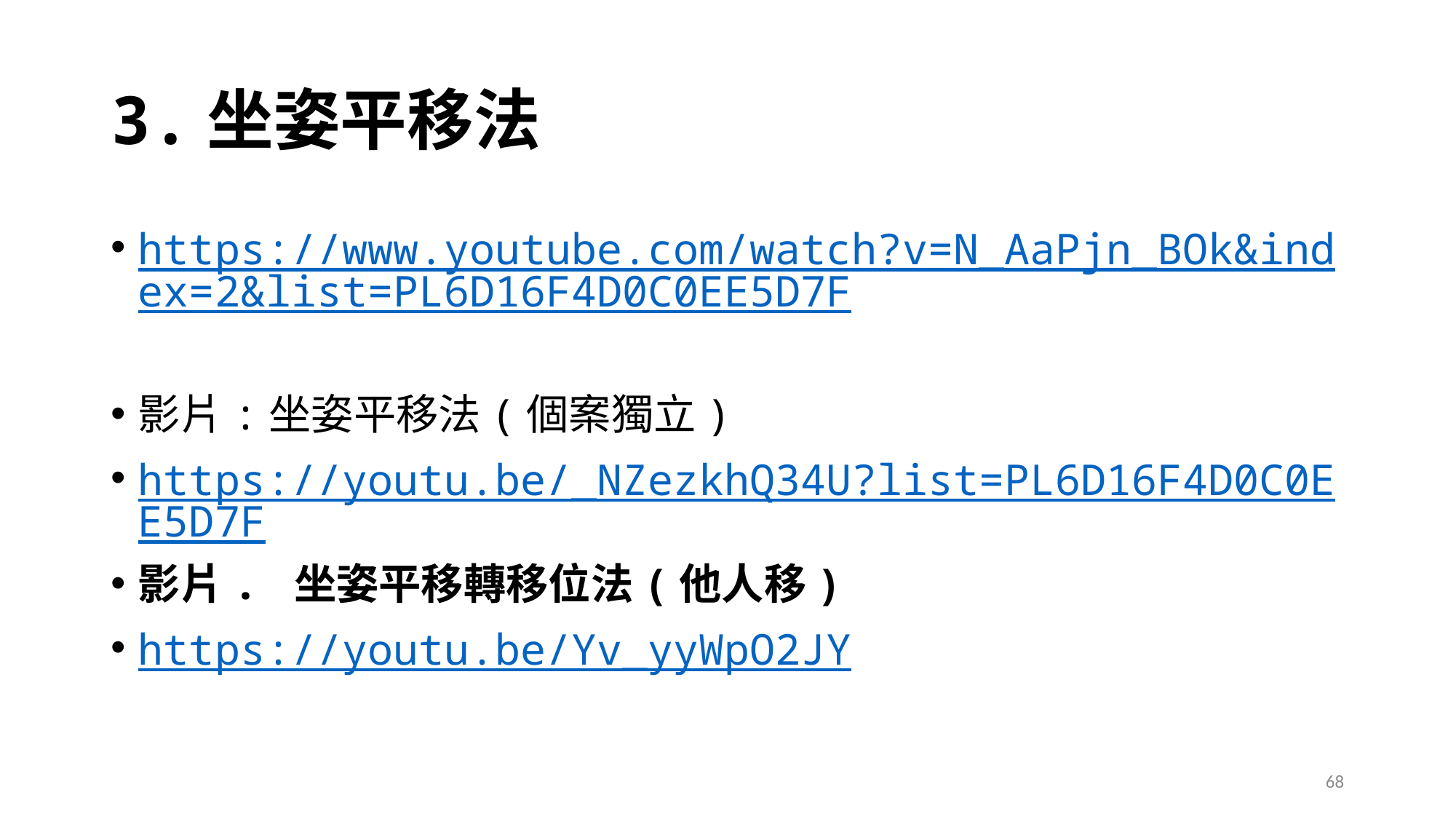

# 3.坐姿平移法
https://www.youtube.com/watch?v=N_AaPjn_BOk&index=2&list=PL6D16F4D0C0EE5D7F

影片:坐姿平移法(個案獨立)
https://youtu.be/_NZezkhQ34U?list=PL6D16F4D0C0EE5D7F
影片. 坐姿平移轉移位法(他人移)
https://youtu.be/Yv_yyWpO2JY

68